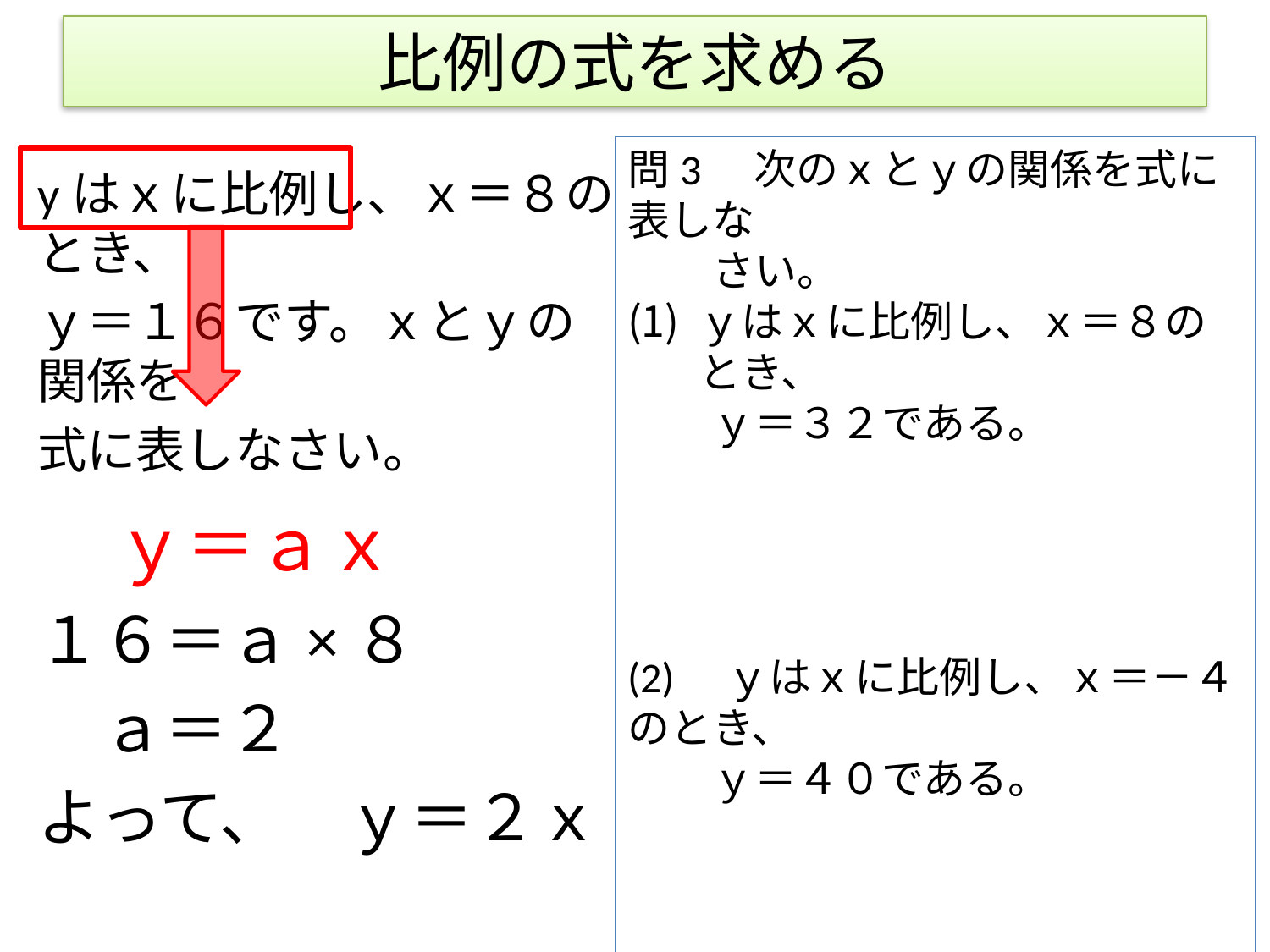

# 比例の式を求める
問3　次のｘとｙの関係を式に表しな
　　さい。
ｙはｘに比例し、ｘ＝８のとき、
　　ｙ＝３２である。

(2)　ｙはｘに比例し、ｘ＝－４のとき、
　　ｙ＝４０である。

yはｘに比例し、ｘ＝８のとき、
ｙ＝１６です。ｘとｙの関係を
式に表しなさい。
　ｙ＝ａｘ
１６＝ａ×８
　ａ＝２
よって、　ｙ＝２ｘ